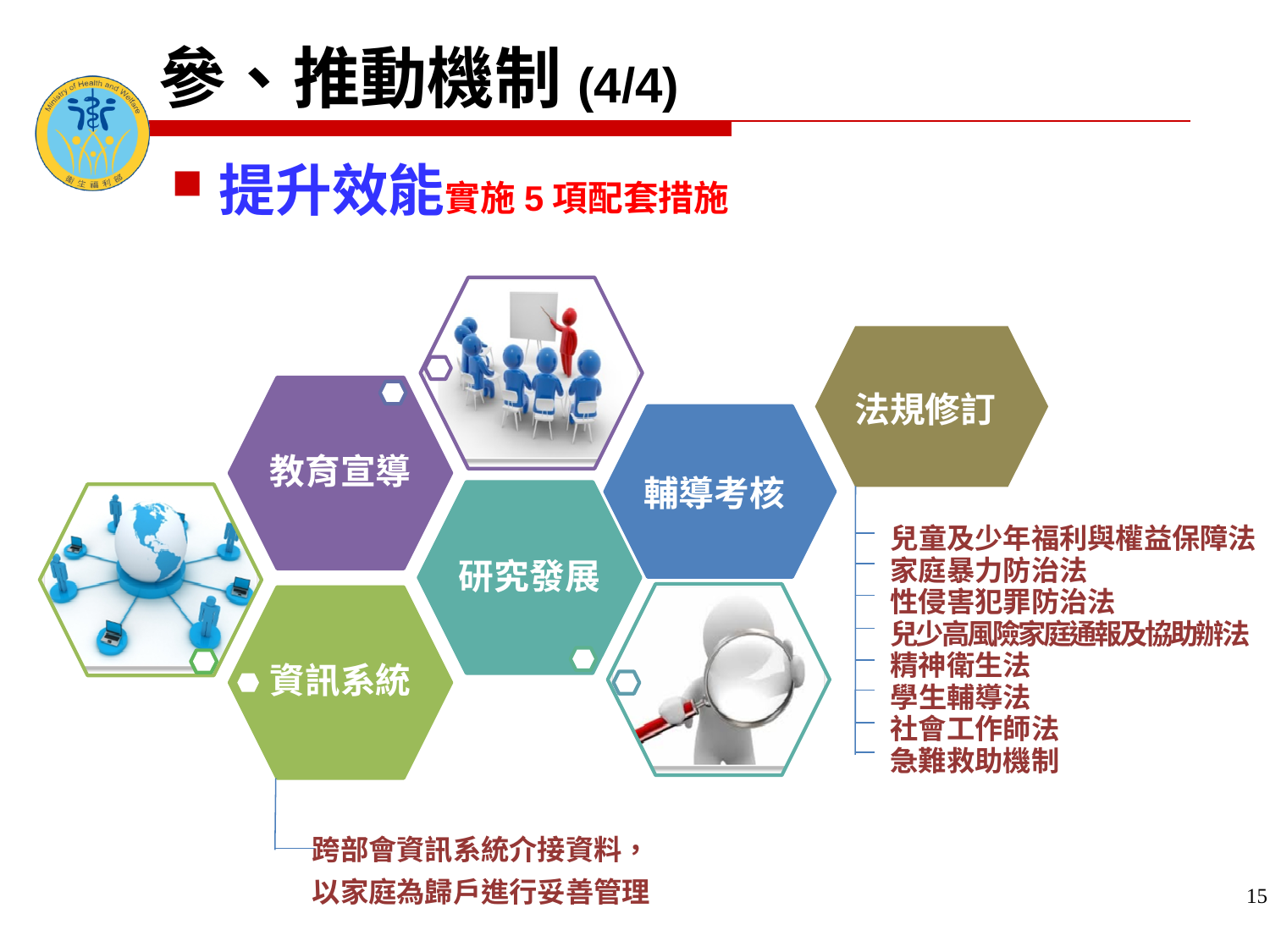

# 參、推動機制(4/4)
資訊系統
研究發展
教育宣導
提升效能實施5項配套措施

法規修訂

輔導考核
 兒童及少年福利與權益保障法
 家庭暴力防治法
 性侵害犯罪防治法
 兒少高風險家庭通報及協助辦法
 精神衛生法
 學生輔導法
 社會工作師法
 急難救助機制
跨部會資訊系統介接資料，
以家庭為歸戶進行妥善管理
15